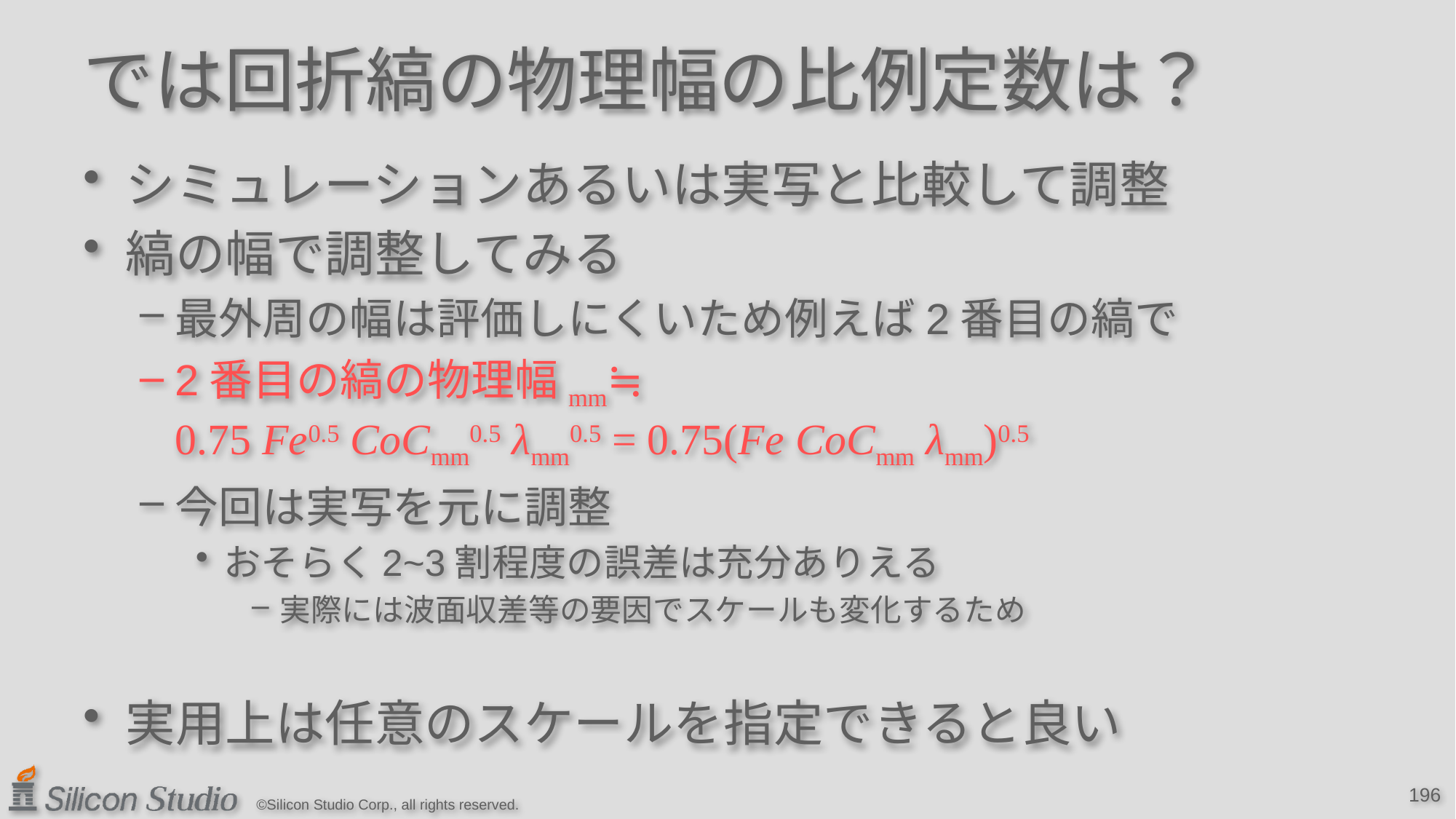

# では回折縞の物理幅の比例定数は？
シミュレーションあるいは実写と比較して調整
縞の幅で調整してみる
最外周の幅は評価しにくいため例えば2番目の縞で
2番目の縞の物理幅mm≒
0.75 Fe0.5 CoCmm0.5 λmm0.5 = 0.75(Fe CoCmm λmm)0.5
今回は実写を元に調整
おそらく2~3割程度の誤差は充分ありえる
実際には波面収差等の要因でスケールも変化するため

実用上は任意のスケールを指定できると良い